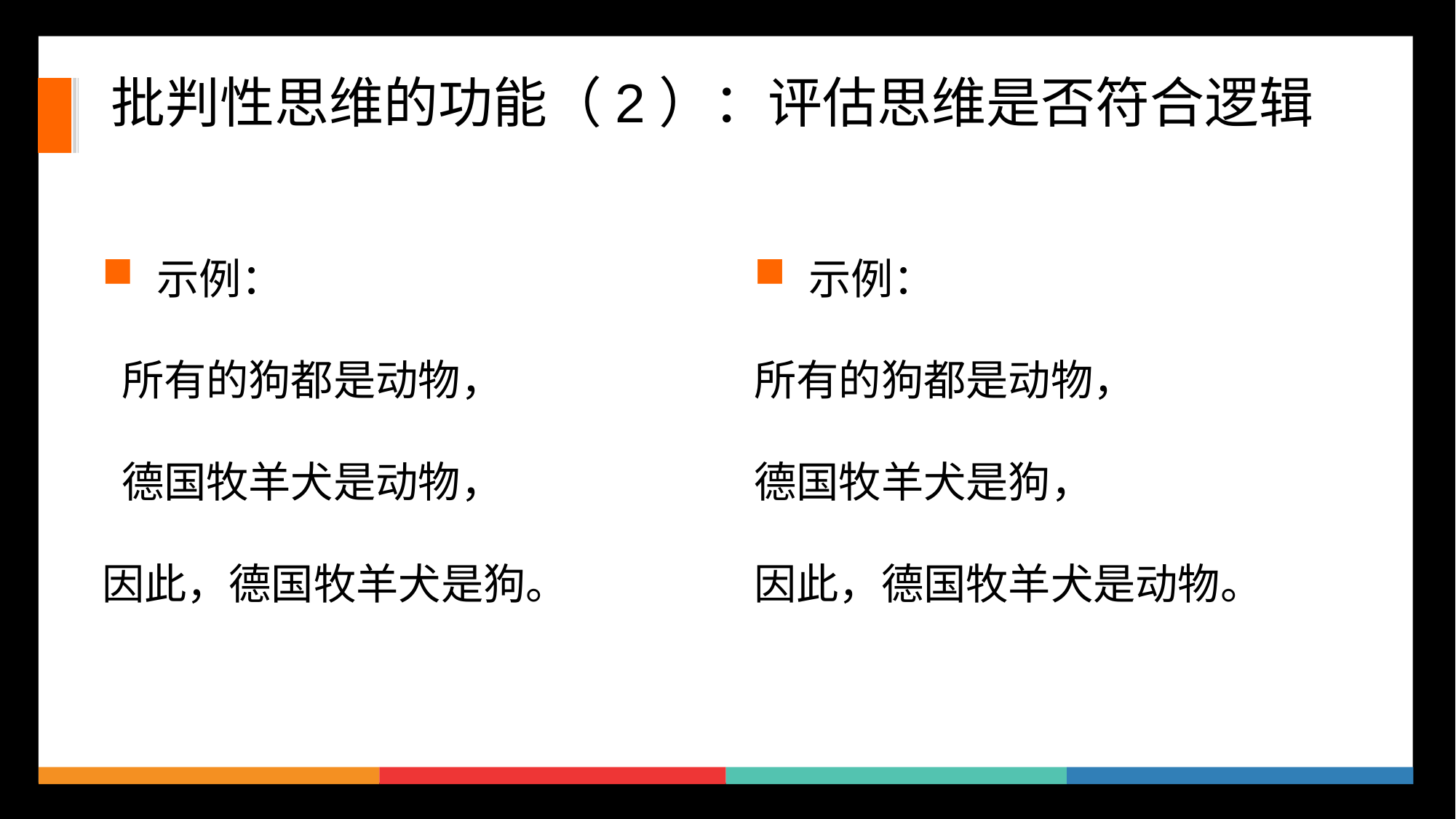

# 批判性思维的功能（2）：评估思维是否符合逻辑

示例：
 所有的狗都是动物，
 德国牧羊犬是动物，
因此，德国牧羊犬是狗。
示例：
所有的狗都是动物，
德国牧羊犬是狗，
因此，德国牧羊犬是动物。